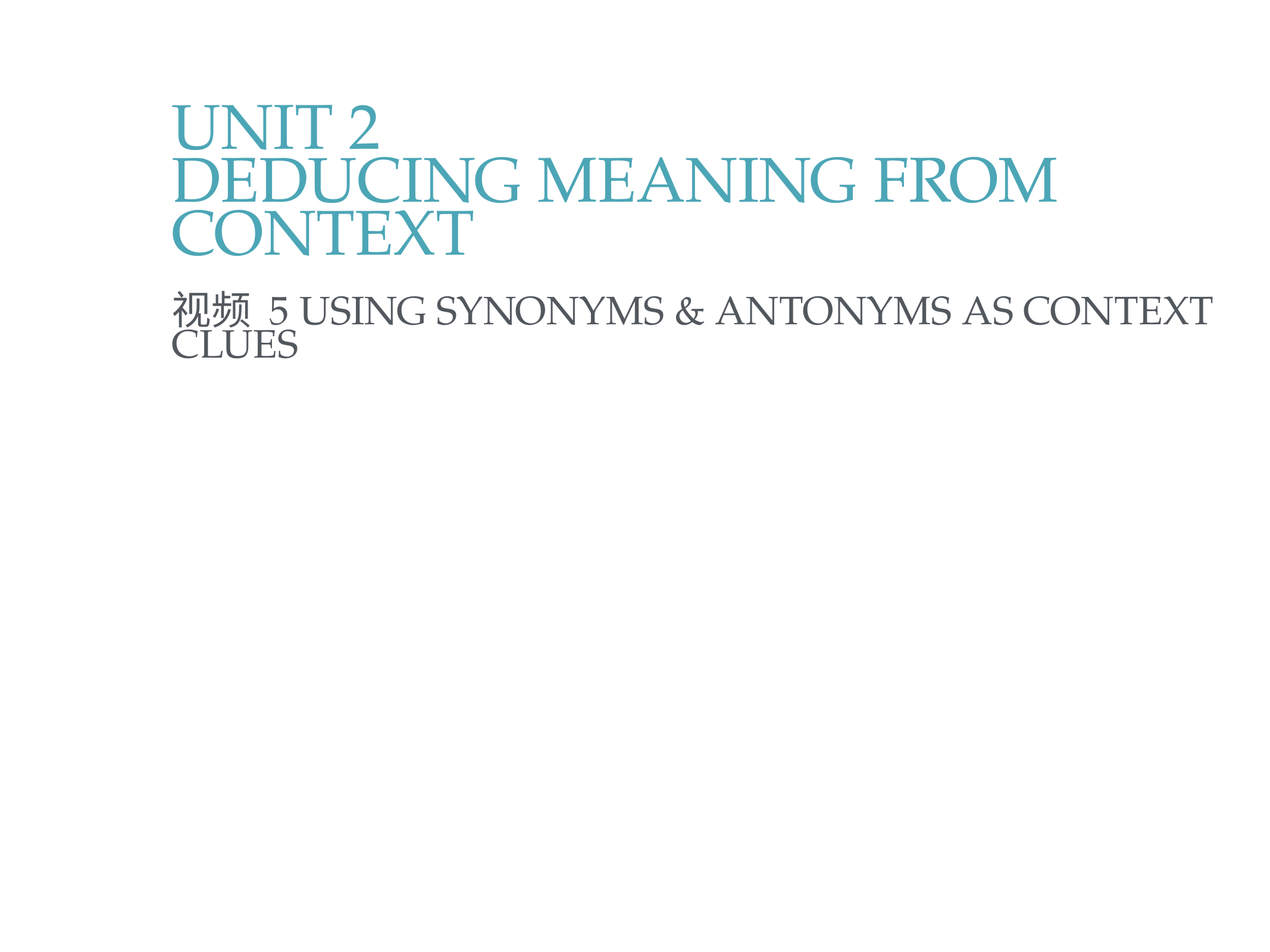

Unit 2
Deducing Meaning from Context

视频 5 Using Synonyms & Antonyms as Context Clues